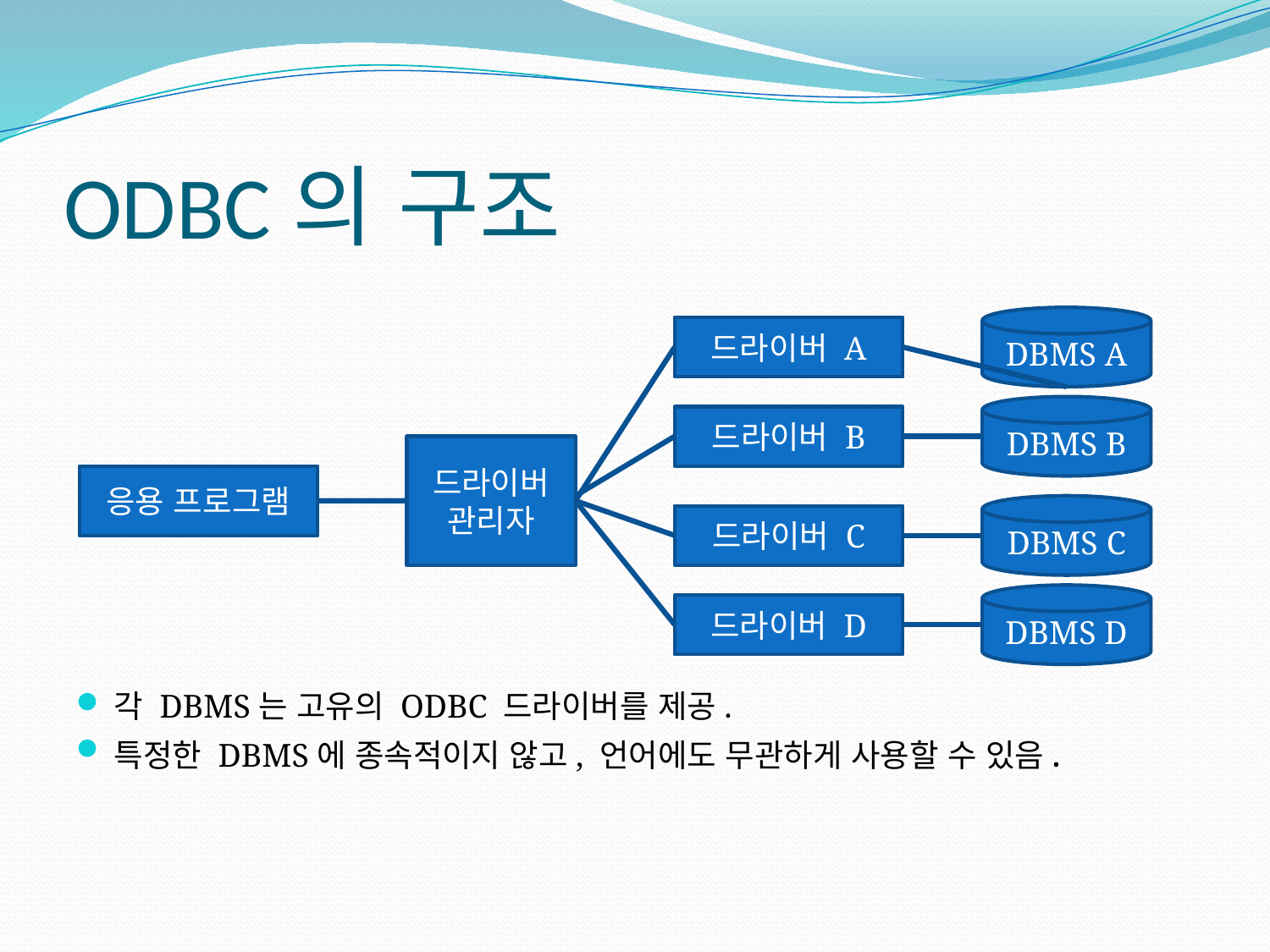

# ODBC의 구조

각 DBMS는 고유의 ODBC 드라이버를 제공.
특정한 DBMS에 종속적이지 않고, 언어에도 무관하게 사용할 수 있음.

DBMS A
드라이버 A
DBMS B
드라이버 B
드라이버
관리자
응용 프로그램
DBMS C
드라이버 C
DBMS D
드라이버 D